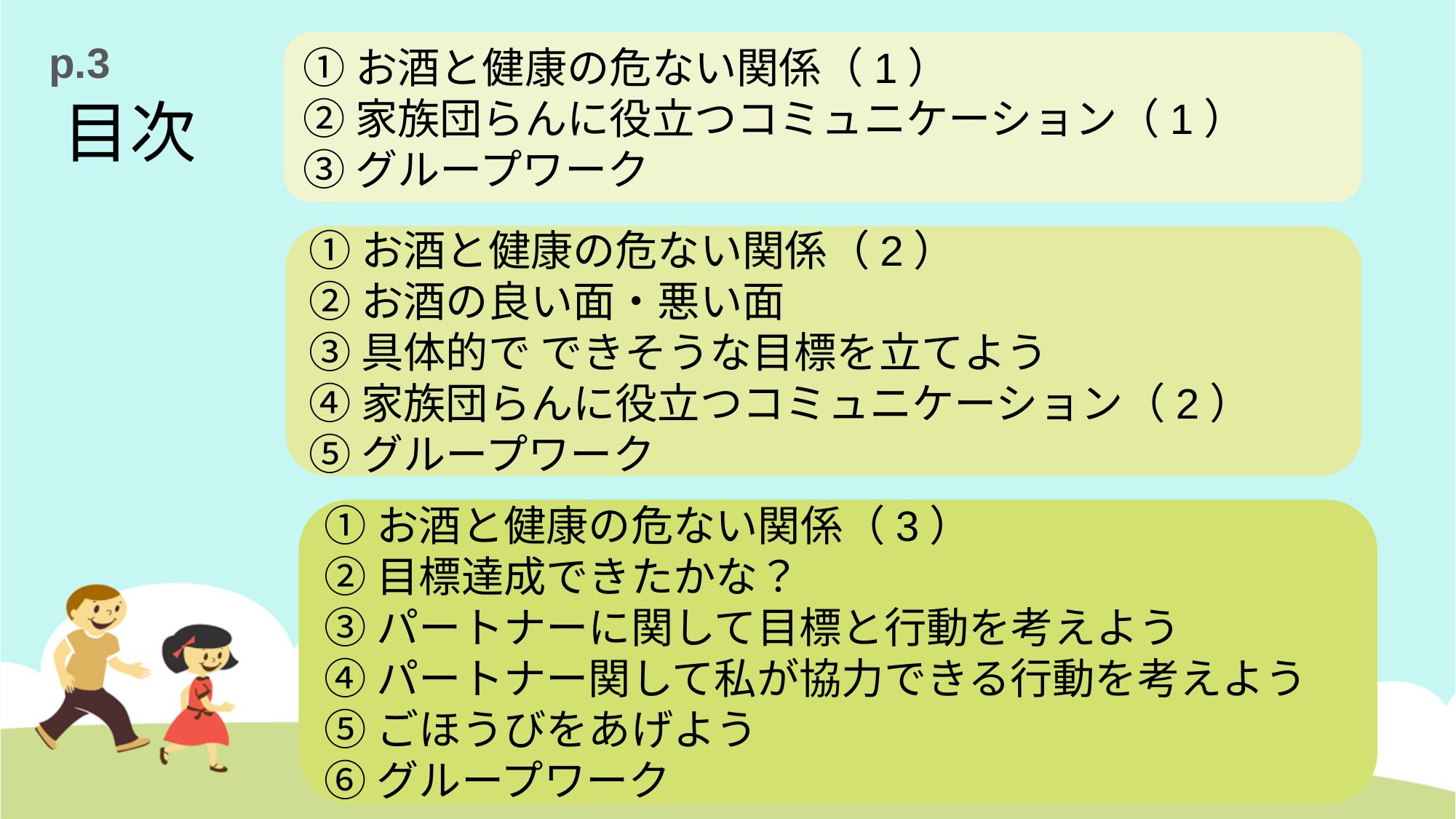

p.3
①お酒と健康の危ない関係（1）
②家族団らんに役立つコミュニケーション（1）
③グループワーク
# 目次
①お酒と健康の危ない関係（2）
②お酒の良い面・悪い面
③具体的で できそうな目標を立てよう
④家族団らんに役立つコミュニケーション（2）
⑤グループワーク
①お酒と健康の危ない関係（3）
②目標達成できたかな？
③パートナーに関して目標と行動を考えよう
④パートナー関して私が協力できる行動を考えよう
⑤ごほうびをあげよう
⑥グループワーク